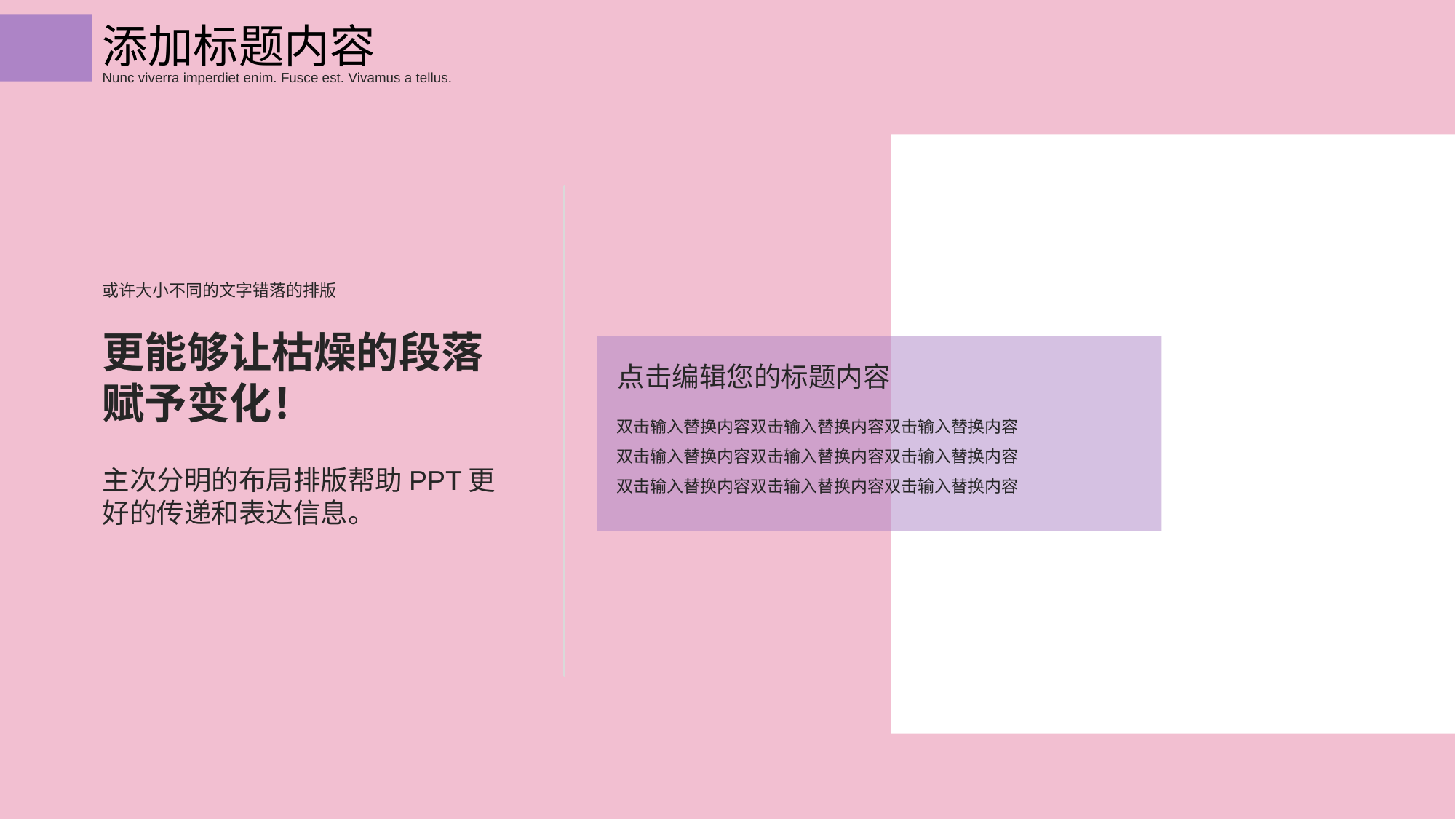

添加标题内容

Nunc viverra imperdiet enim. Fusce est. Vivamus a tellus.

或许大小不同的文字错落的排版
更能够让枯燥的段落赋予变化！
主次分明的布局排版帮助PPT更好的传递和表达信息。

点击编辑您的标题内容
双击输入替换内容双击输入替换内容双击输入替换内容
双击输入替换内容双击输入替换内容双击输入替换内容
双击输入替换内容双击输入替换内容双击输入替换内容